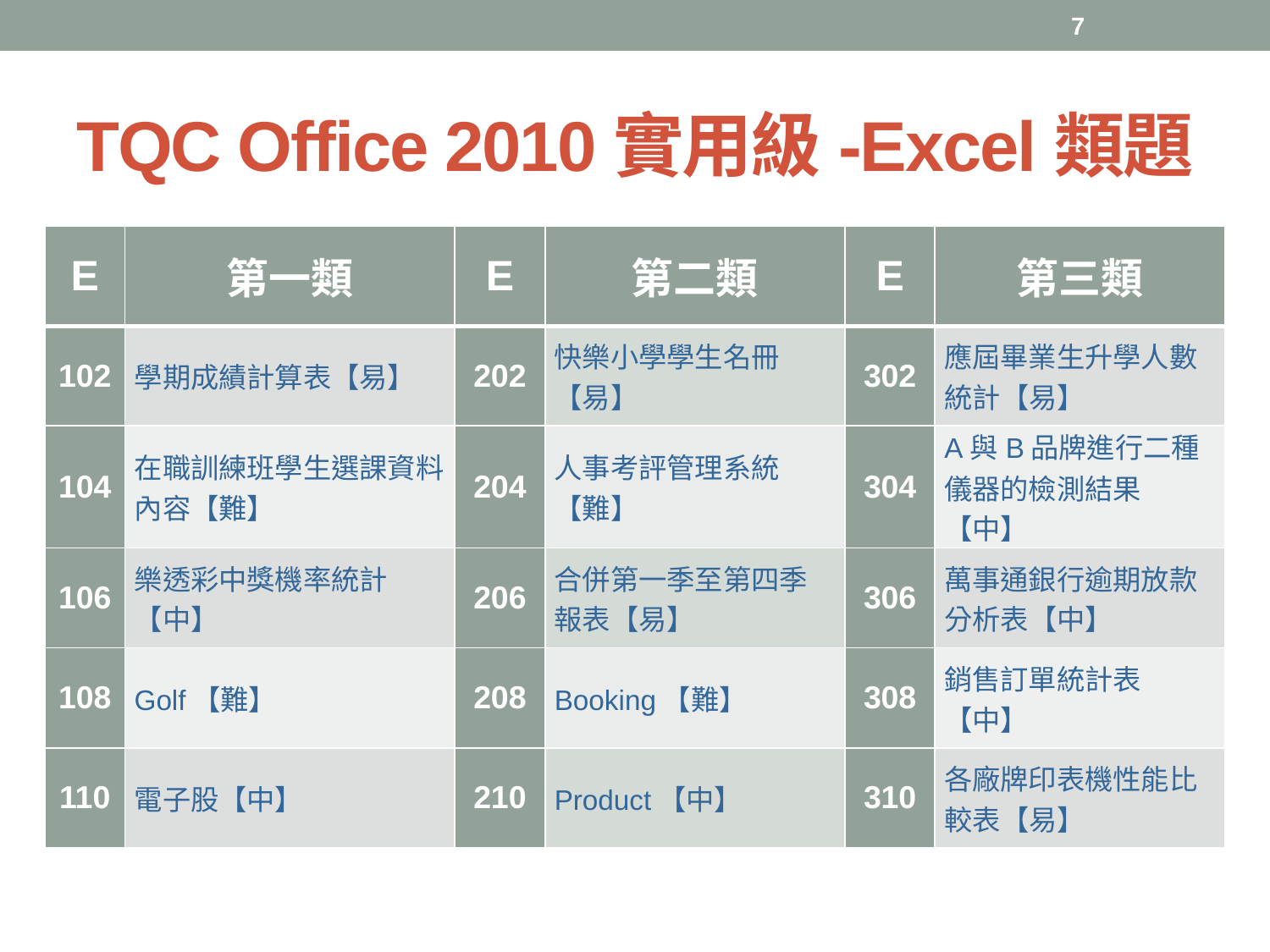

7
# TQC Office 2010實用級-Excel類題
| E | 第一類 | E | 第二類 | E | 第三類 |
| --- | --- | --- | --- | --- | --- |
| 102 | 學期成績計算表【易】 | 202 | 快樂小學學生名冊【易】 | 302 | 應屆畢業生升學人數統計【易】 |
| 104 | 在職訓練班學生選課資料內容【難】 | 204 | 人事考評管理系統【難】 | 304 | A與B品牌進行二種儀器的檢測結果【中】 |
| 106 | 樂透彩中獎機率統計【中】 | 206 | 合併第一季至第四季報表【易】 | 306 | 萬事通銀行逾期放款分析表【中】 |
| 108 | Golf【難】 | 208 | Booking【難】 | 308 | 銷售訂單統計表【中】 |
| 110 | 電子股【中】 | 210 | Product【中】 | 310 | 各廠牌印表機性能比較表【易】 |